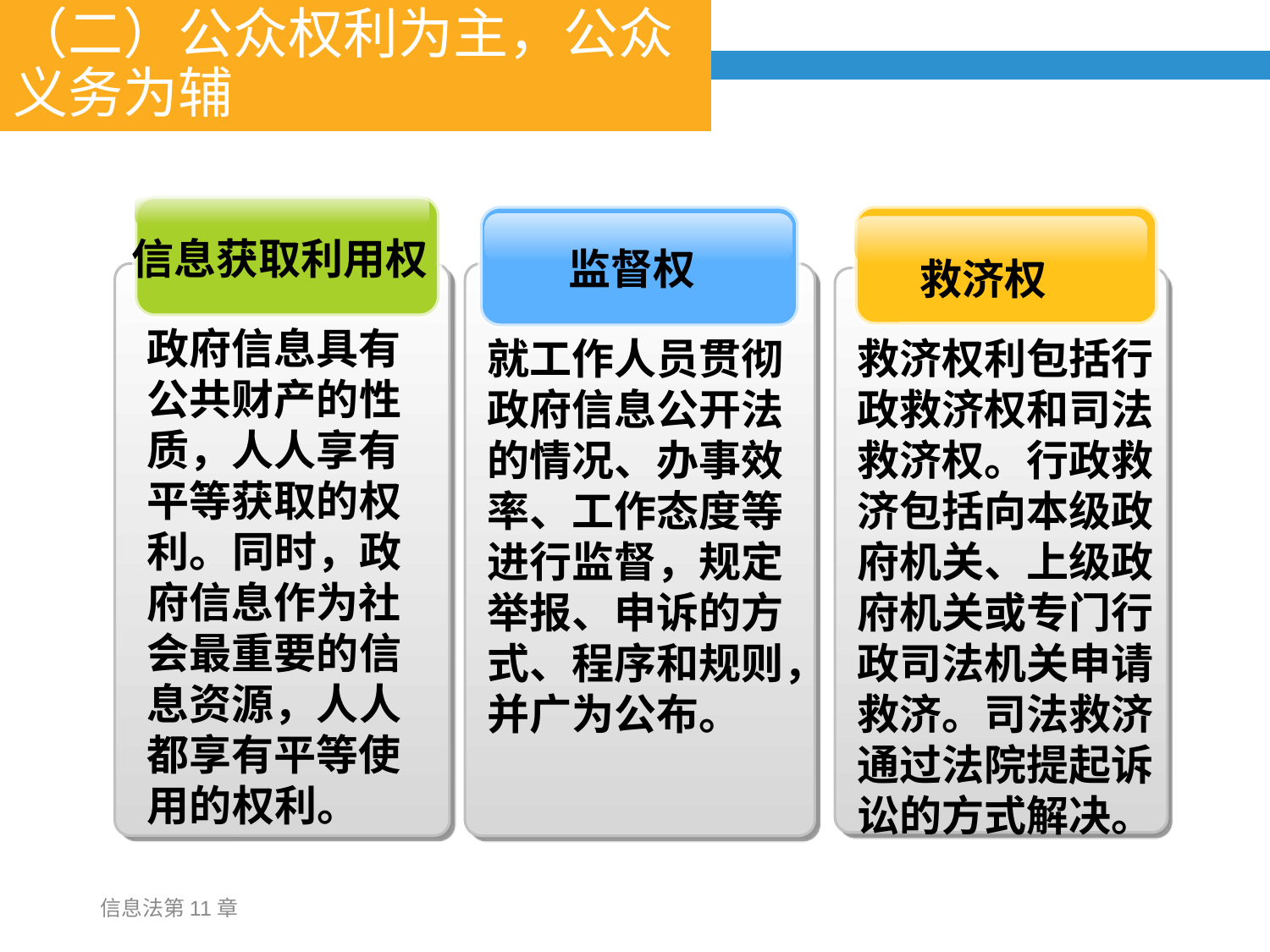

# （二）公众权利为主，公众义务为辅

信息获取利用权

政府信息具有公共财产的性质，人人享有平等获取的权利。同时，政府信息作为社会最重要的信息资源，人人都享有平等使用的权利。

监督权

就工作人员贯彻政府信息公开法的情况、办事效率、工作态度等进行监督，规定举报、申诉的方式、程序和规则，并广为公布。

救济权
救济权利包括行政救济权和司法救济权。行政救济包括向本级政府机关、上级政府机关或专门行政司法机关申请救济。司法救济通过法院提起诉讼的方式解决。

信息法第11章